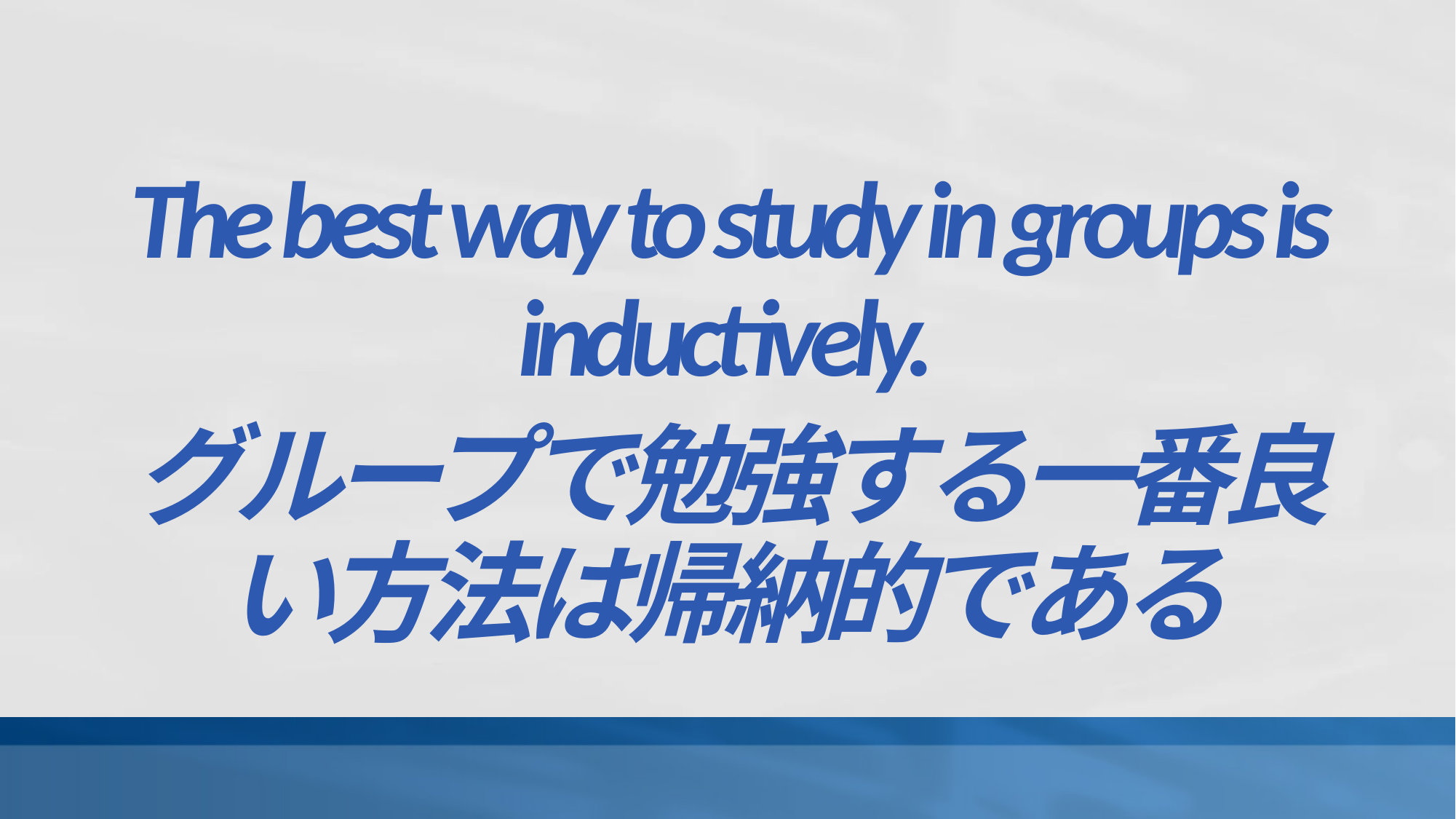

The best way to study in groups is inductively.
グループで勉強する一番良い方法は帰納的である